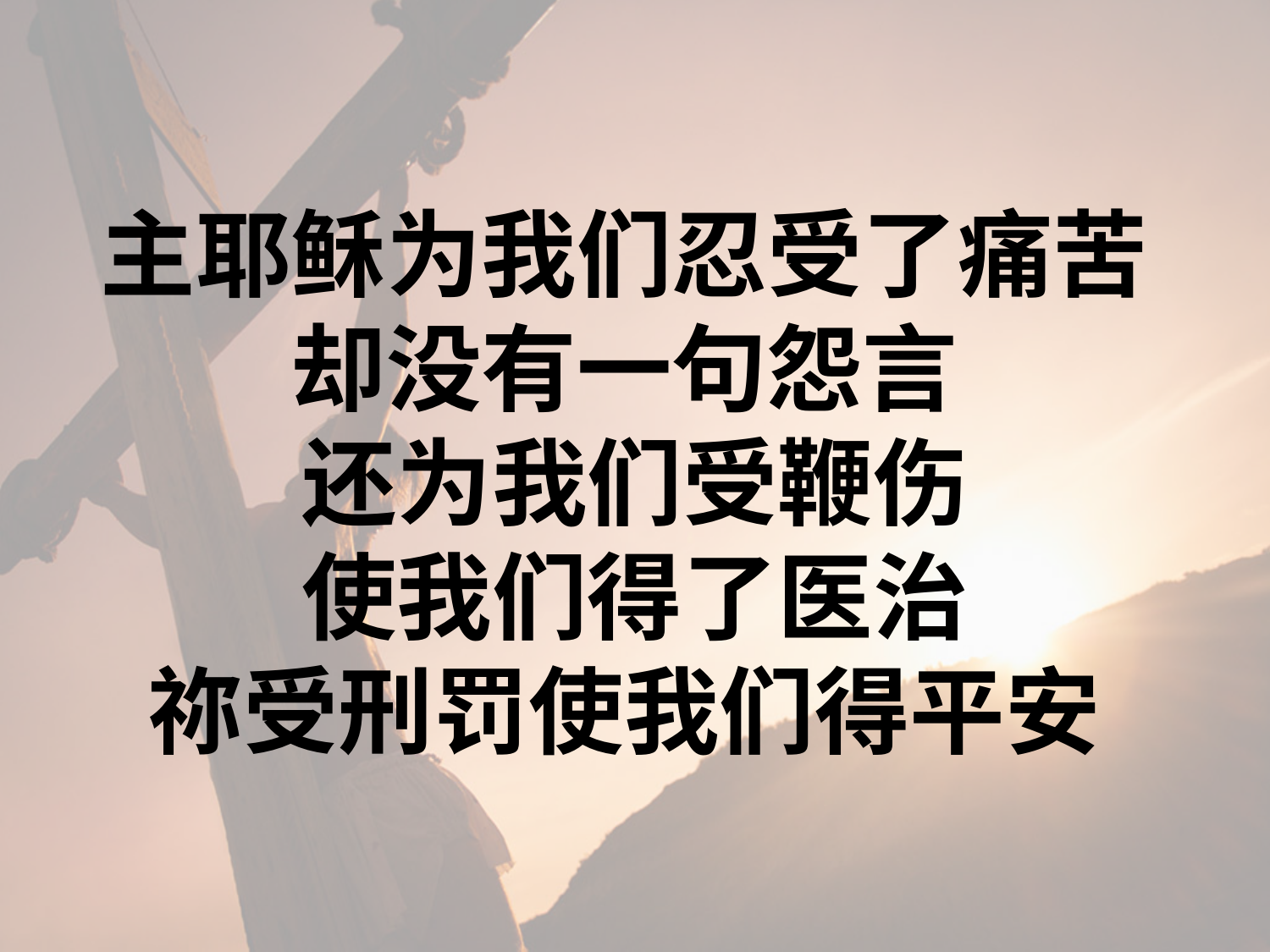

主耶稣为我们忍受了痛苦
却没有一句怨言
还为我们受鞭伤
使我们得了医治
祢受刑罚使我们得平安